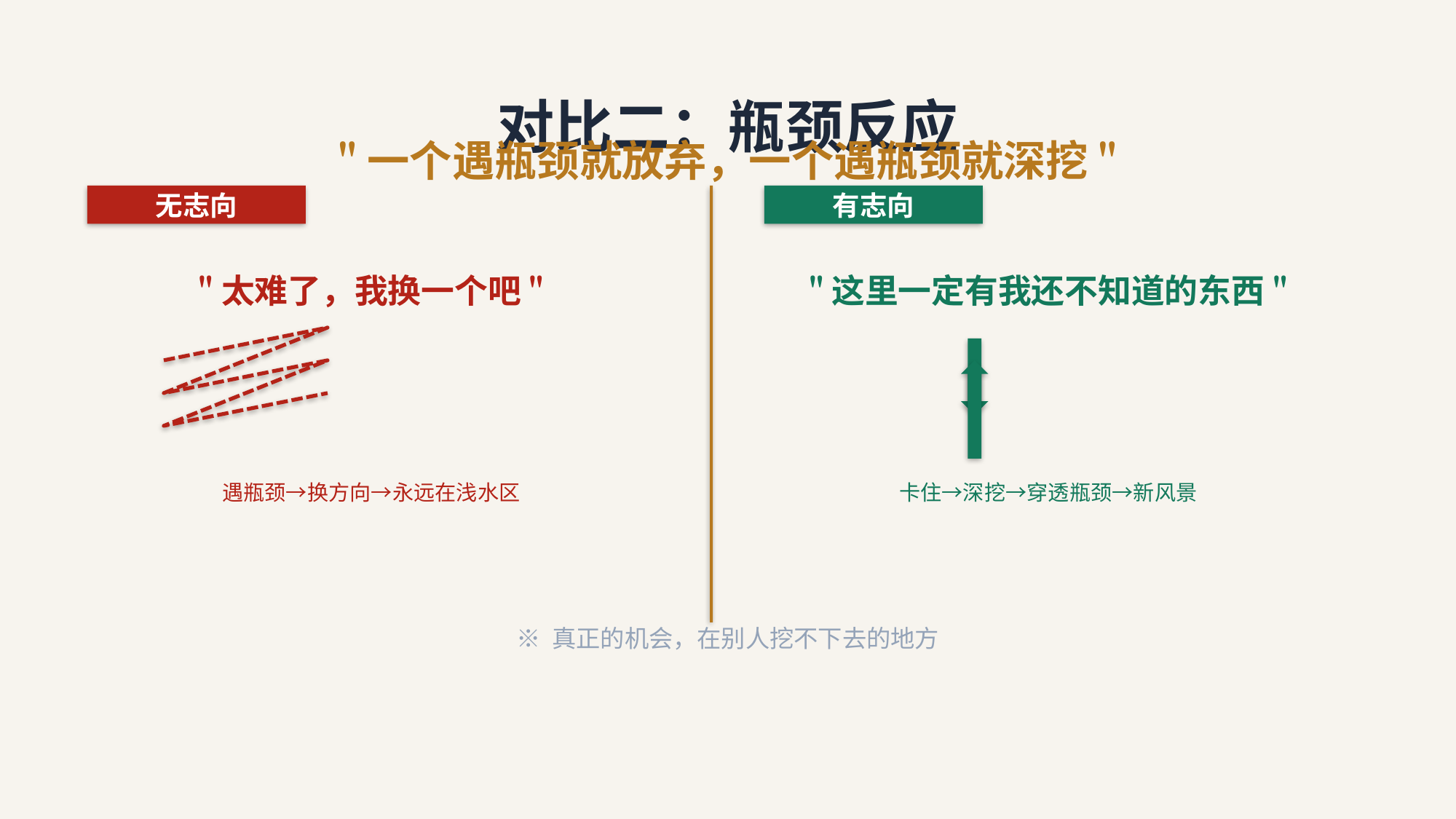

对比二：瓶颈反应
"一个遇瓶颈就放弃，一个遇瓶颈就深挖"
无志向

有志向
"太难了，我换一个吧"
"这里一定有我还不知道的东西"

遇瓶颈→换方向→永远在浅水区
卡住→深挖→穿透瓶颈→新风景
※ 真正的机会，在别人挖不下去的地方